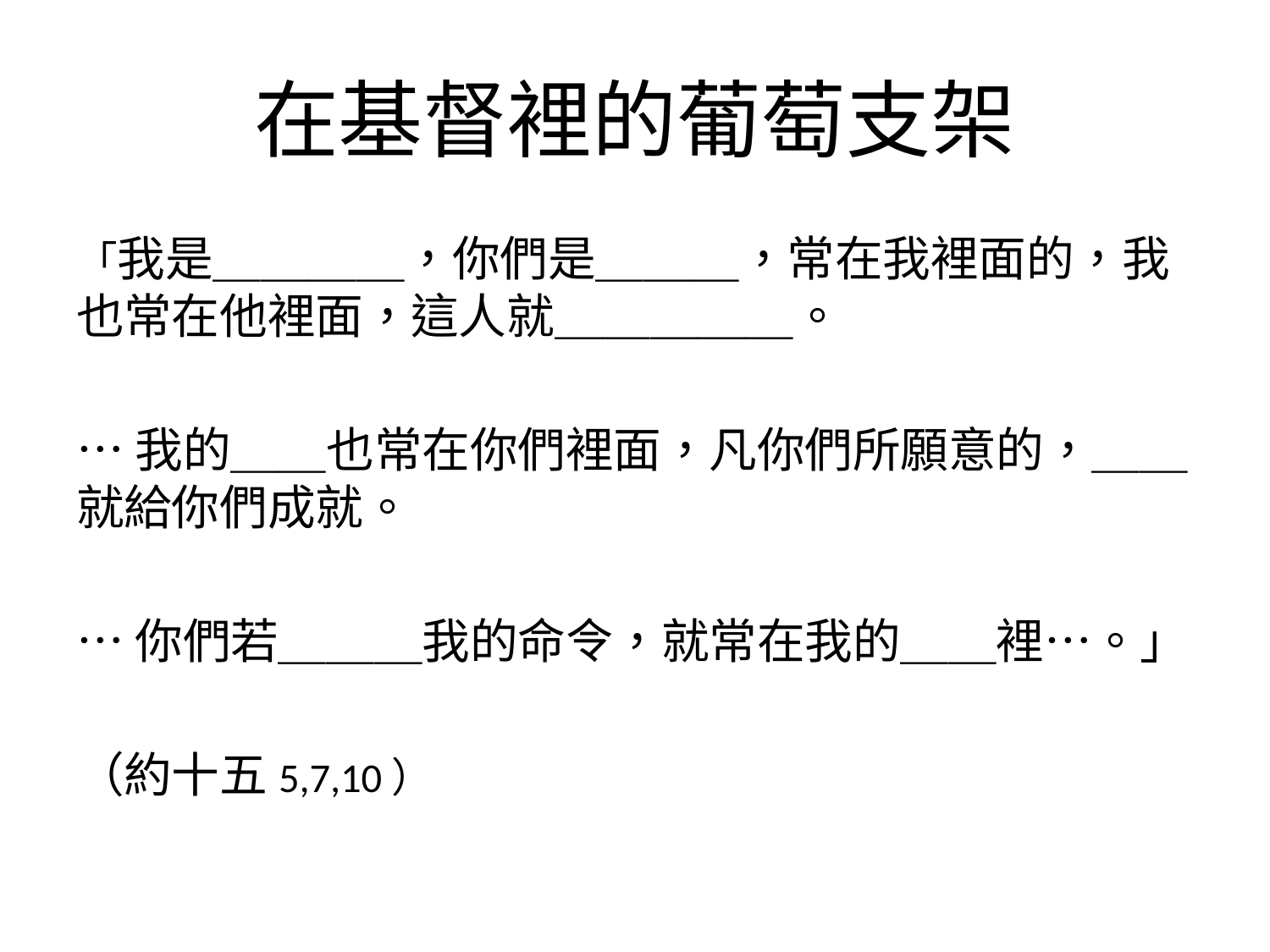

# 在基督裡的葡萄支架
「我是＿＿＿＿，你們是＿＿＿，常在我裡面的，我也常在他裡面，這人就＿＿＿＿＿。

…我的＿＿也常在你們裡面，凡你們所願意的，＿＿就給你們成就。

…你們若＿＿＿我的命令，就常在我的＿＿裡…。」

（約十五5,7,10）